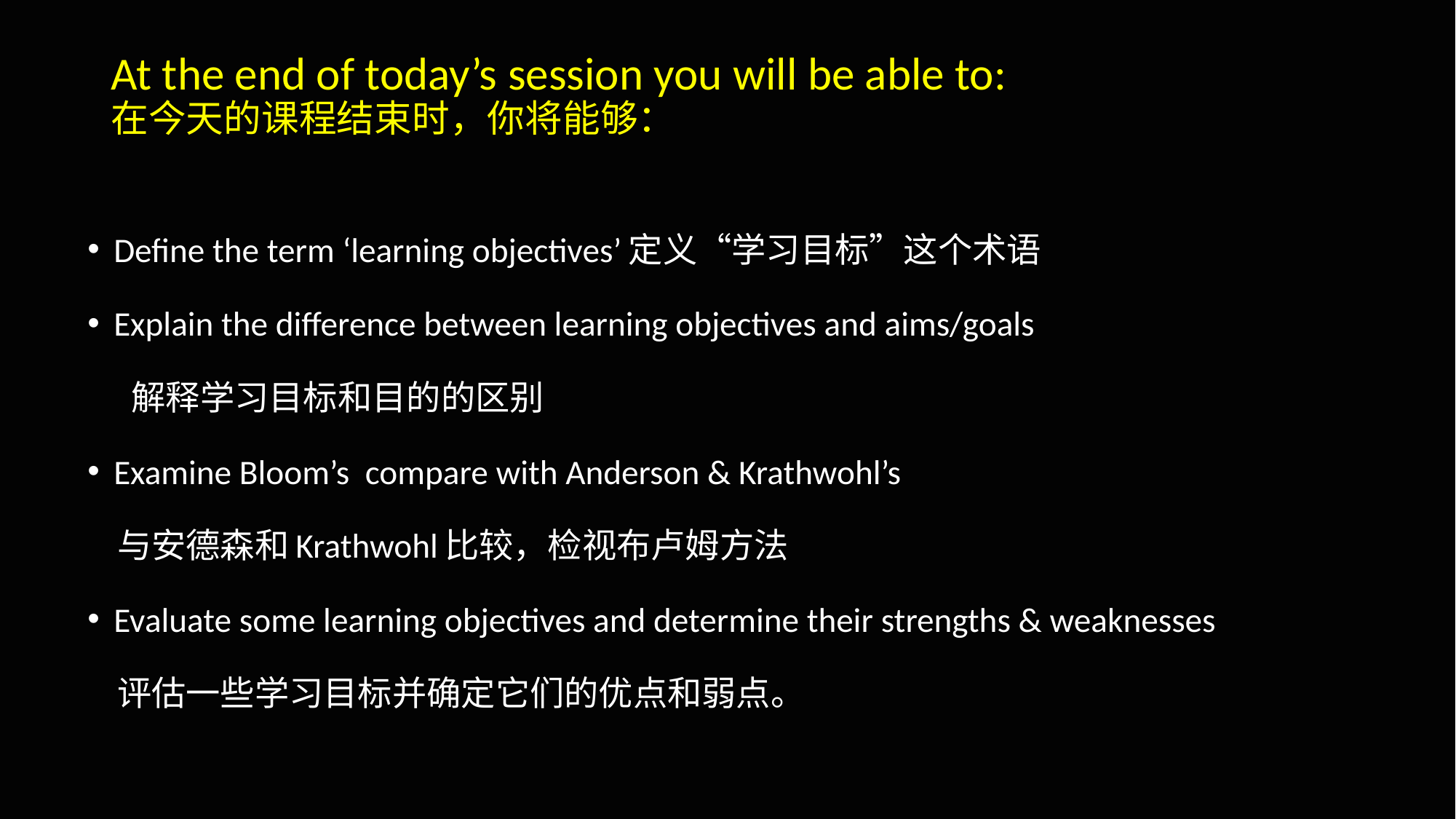

# At the end of today’s session you will be able to: 在今天的课程结束时，你将能够：
Define the term ‘learning objectives’定义“学习目标”这个术语
Explain the difference between learning objectives and aims/goals
     解释学习目标和目的的区别
Examine Bloom’s  compare with Anderson & Krathwohl’s
   与安德森和Krathwohl比较，检视布卢姆方法
Evaluate some learning objectives and determine their strengths & weaknesses
   评估一些学习目标并确定它们的优点和弱点。